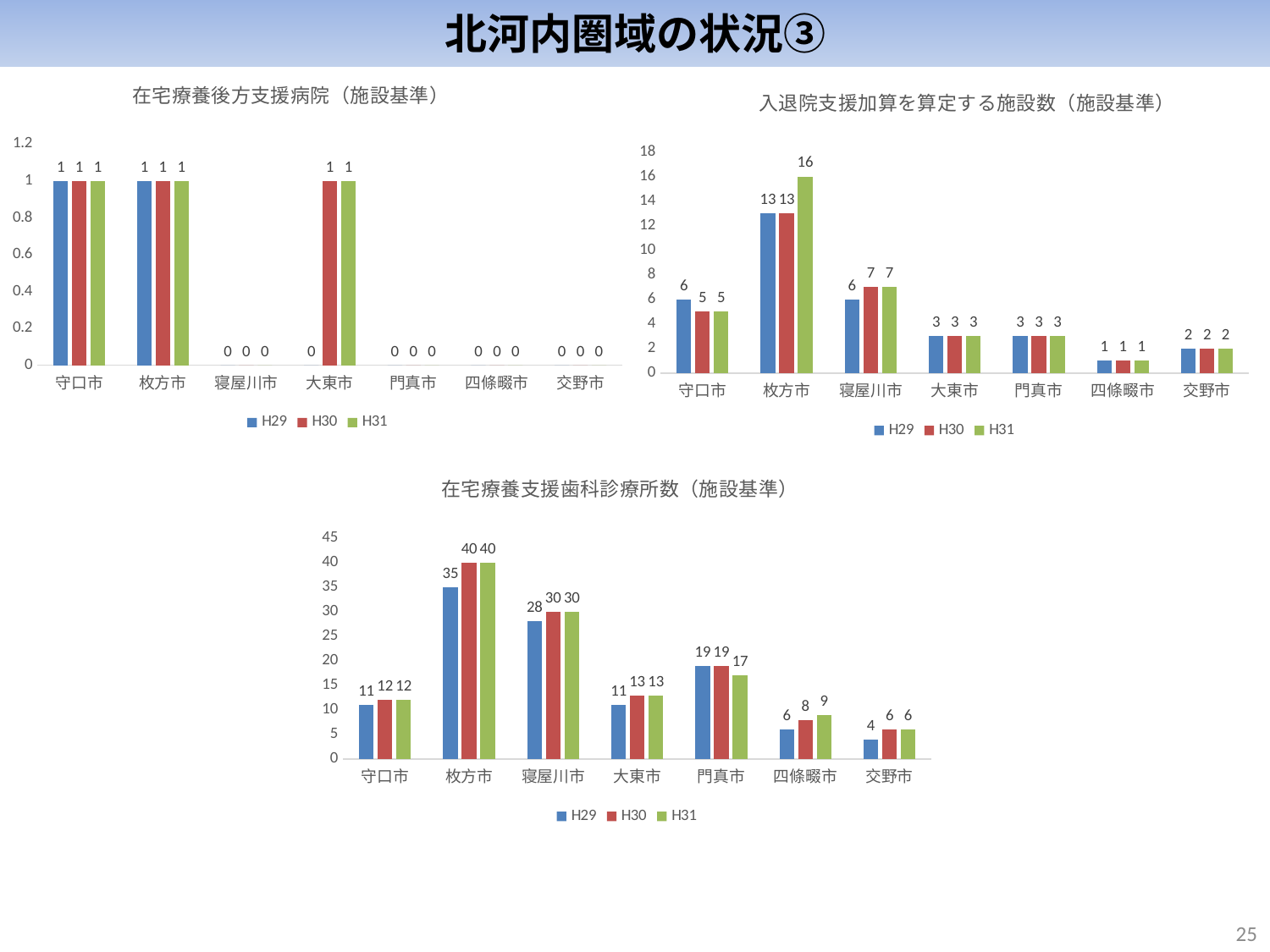

北河内圏域の状況③

### Chart: 在宅療養後方支援病院（施設基準）

| Category | H29 | H30 | H31 |
|---|---|---|---|
| 守口市 | 1.0 | 1.0 | 1.0 |
| 枚方市 | 1.0 | 1.0 | 1.0 |
| 寝屋川市 | 0.0 | 0.0 | 0.0 |
| 大東市 | 0.0 | 1.0 | 1.0 |
| 門真市 | 0.0 | 0.0 | 0.0 |
| 四條畷市 | 0.0 | 0.0 | 0.0 |
| 交野市 | 0.0 | 0.0 | 0.0 |

### Chart: 入退院支援加算を算定する施設数（施設基準）

| Category | H29 | H30 | H31 |
|---|---|---|---|
| 守口市 | 6.0 | 5.0 | 5.0 |
| 枚方市 | 13.0 | 13.0 | 16.0 |
| 寝屋川市 | 6.0 | 7.0 | 7.0 |
| 大東市 | 3.0 | 3.0 | 3.0 |
| 門真市 | 3.0 | 3.0 | 3.0 |
| 四條畷市 | 1.0 | 1.0 | 1.0 |
| 交野市 | 2.0 | 2.0 | 2.0 |

### Chart: 在宅療養支援歯科診療所数（施設基準）

| Category | H29 | H30 | H31 |
|---|---|---|---|
| 守口市 | 11.0 | 12.0 | 12.0 |
| 枚方市 | 35.0 | 40.0 | 40.0 |
| 寝屋川市 | 28.0 | 30.0 | 30.0 |
| 大東市 | 11.0 | 13.0 | 13.0 |
| 門真市 | 19.0 | 19.0 | 17.0 |
| 四條畷市 | 6.0 | 8.0 | 9.0 |
| 交野市 | 4.0 | 6.0 | 6.0 |
25